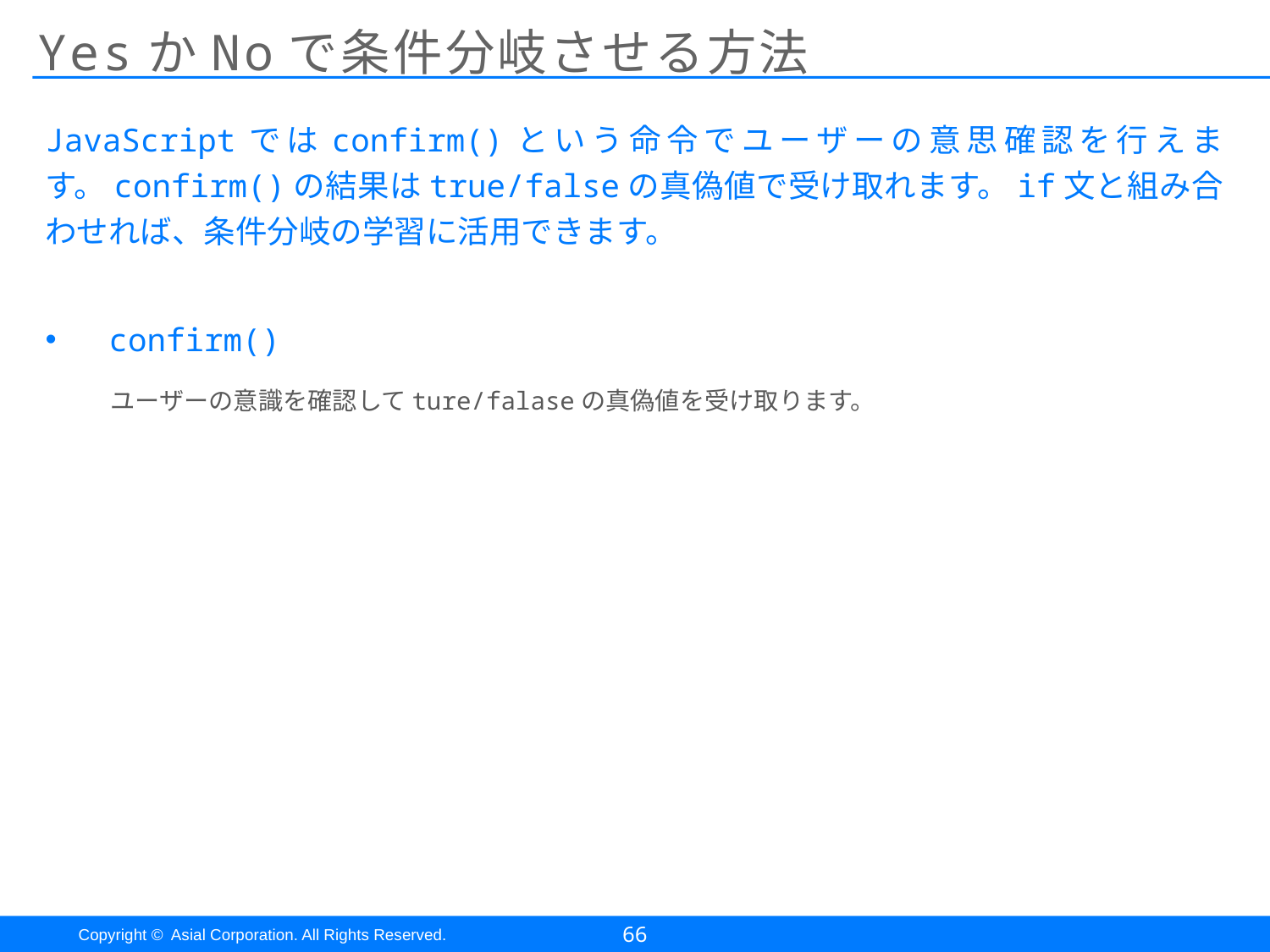

# YesかNoで条件分岐させる方法
JavaScriptではconfirm()という命令でユーザーの意思確認を行えます。confirm()の結果はtrue/falseの真偽値で受け取れます。if文と組み合わせれば、条件分岐の学習に活用できます。
confirm()
ユーザーの意識を確認してture/falaseの真偽値を受け取ります。
66